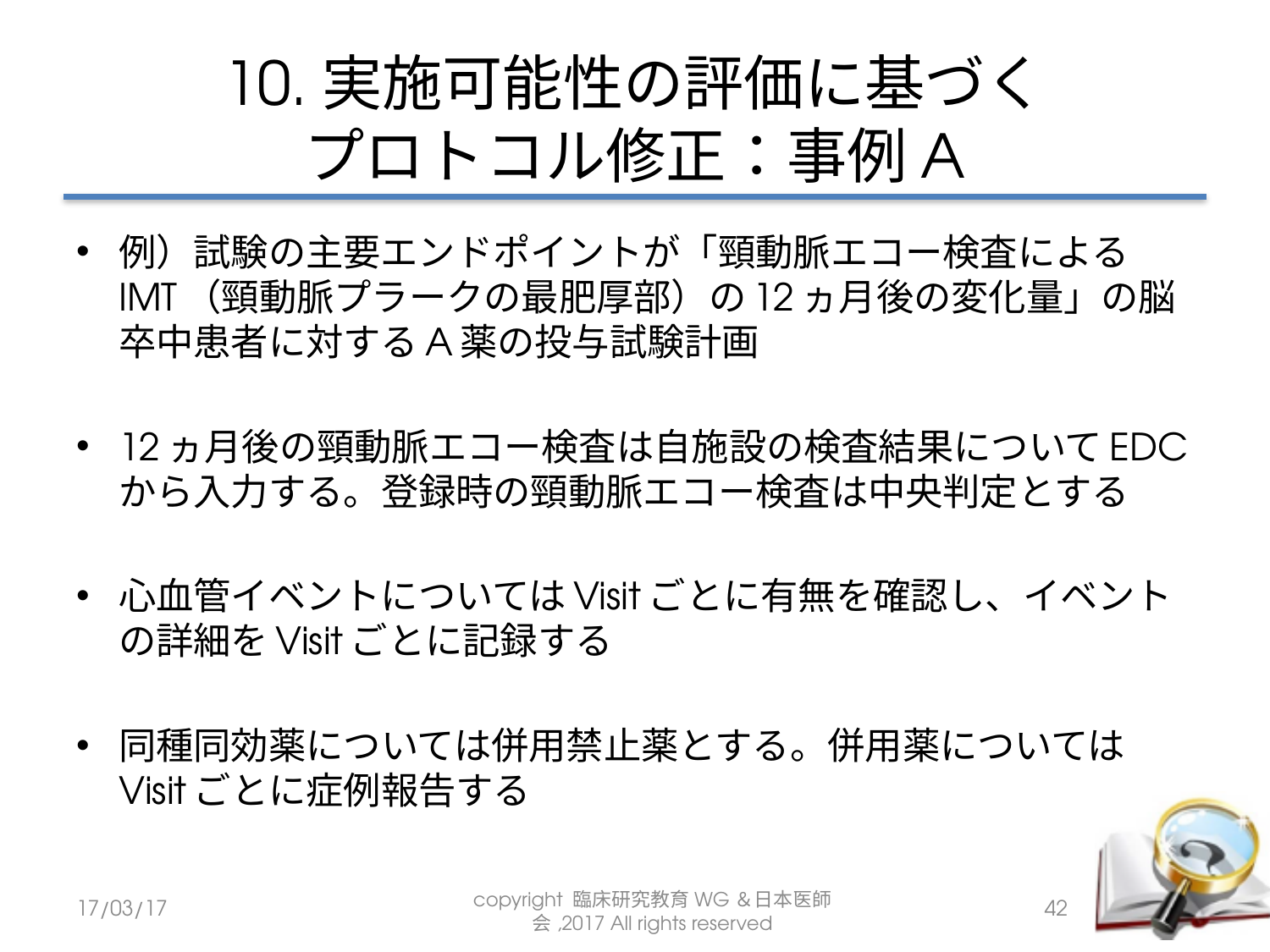

# 10.実施可能性の評価に基づく プロトコル修正：事例A
例）試験の主要エンドポイントが「頸動脈エコー検査によるIMT（頸動脈プラークの最肥厚部）の12ヵ月後の変化量」の脳卒中患者に対するA薬の投与試験計画

12ヵ月後の頸動脈エコー検査は自施設の検査結果についてEDCから入力する。登録時の頸動脈エコー検査は中央判定とする

心血管イベントについてはVisitごとに有無を確認し、イベントの詳細をVisitごとに記録する

同種同効薬については併用禁止薬とする。併用薬についてはVisitごとに症例報告する

17/03/17
copyright 臨床研究教育WG＆日本医師会,2017 All rights reserved
42